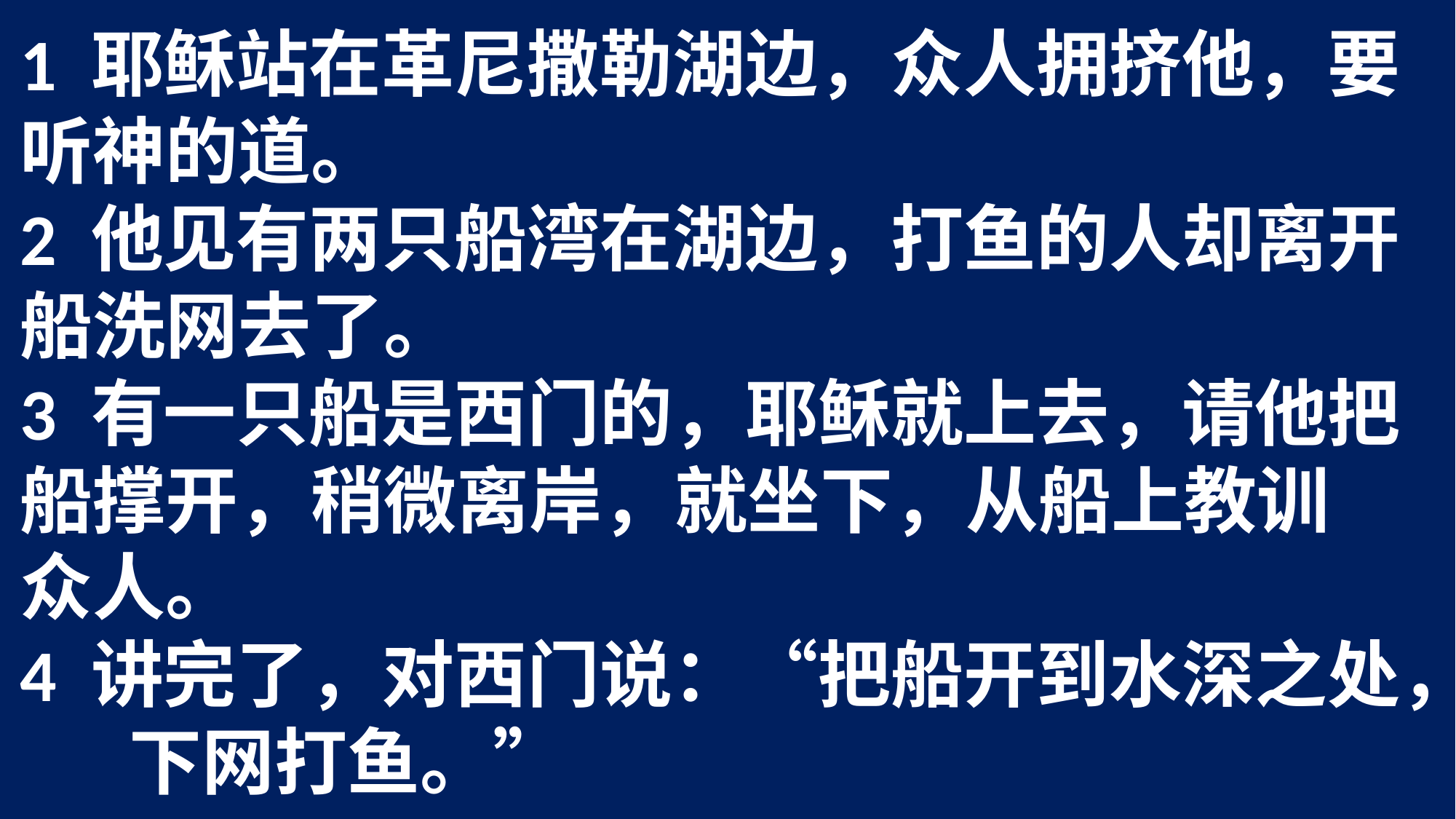

1 耶稣站在革尼撒勒湖边，众人拥挤他，要	听神的道。
2 他见有两只船湾在湖边，打鱼的人却离开	船洗网去了。
3 有一只船是西门的，耶稣就上去，请他把	船撑开，稍微离岸，就坐下，从船上教训	众人。
4 讲完了，对西门说：“把船开到水深之处，	下网打鱼。”